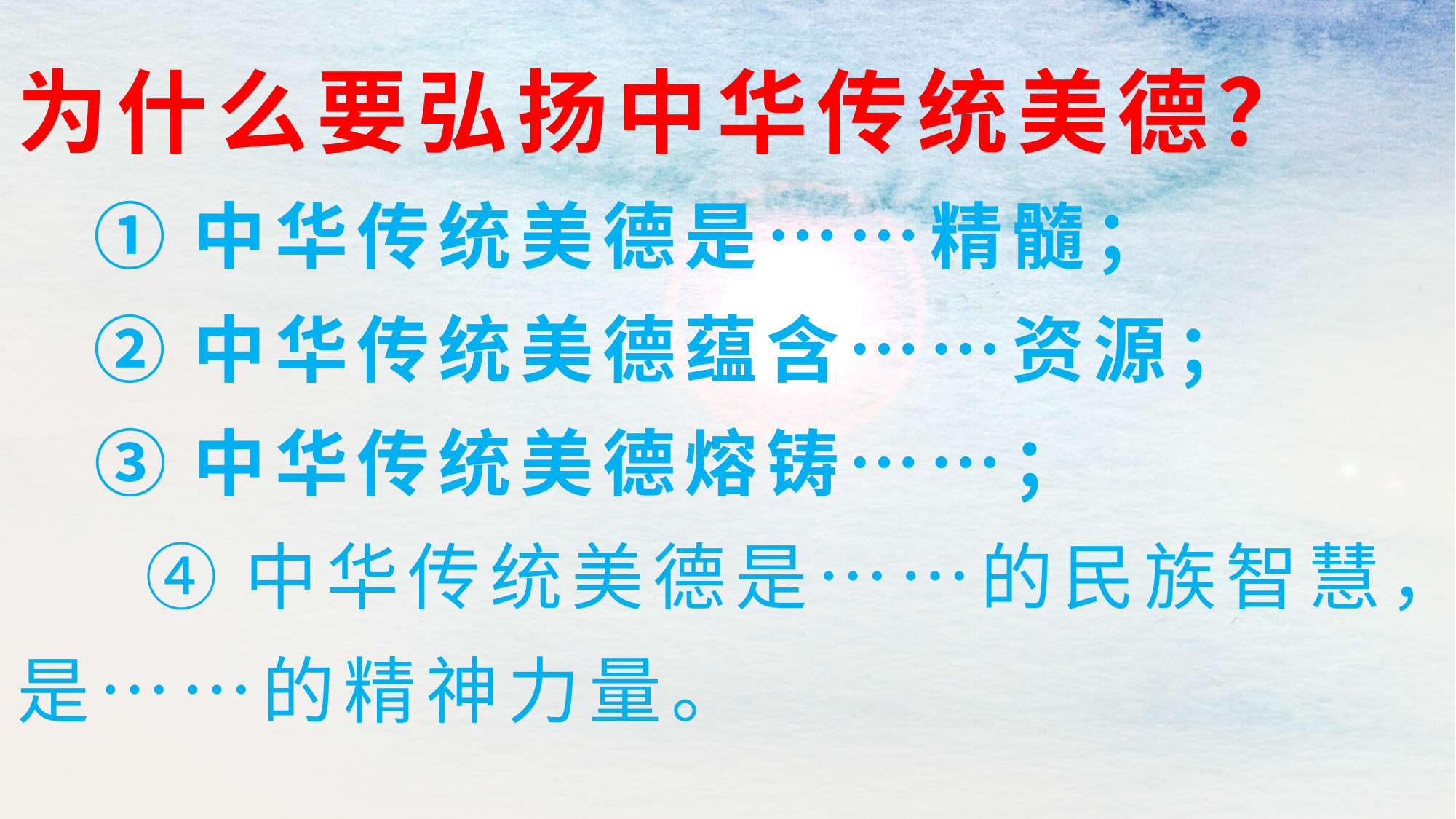

为什么要弘扬中华传统美德？
   ①中华传统美德是……精髓；
   ②中华传统美德蕴含……资源；
   ③中华传统美德熔铸……；
     ④中华传统美德是……的民族智慧，是……的精神力量。